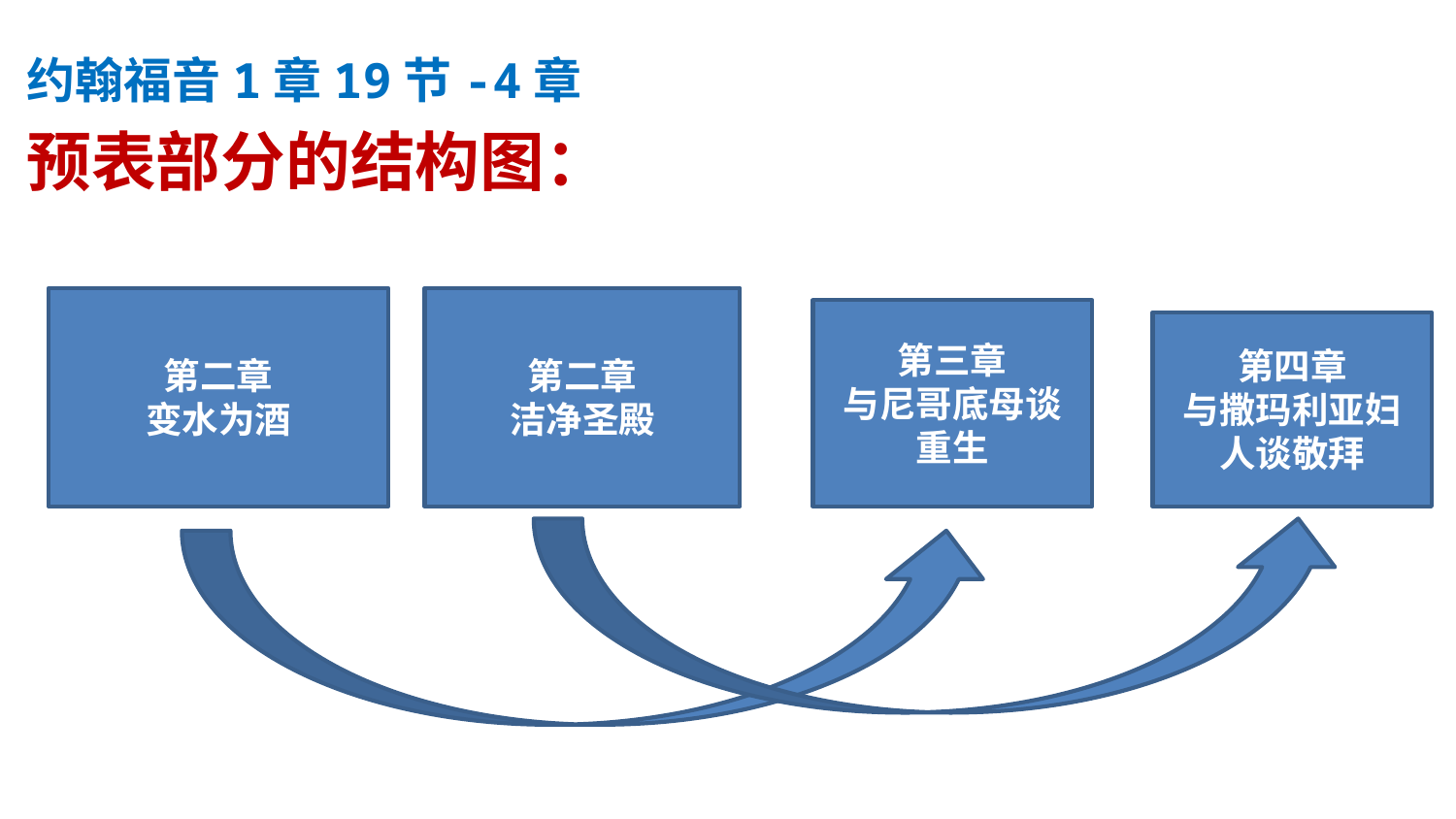

约翰福音1章19节-4章
预表部分的结构图：

第二章
变水为酒
第二章
洁净圣殿
第三章
与尼哥底母谈重生
第四章
与撒玛利亚妇人谈敬拜